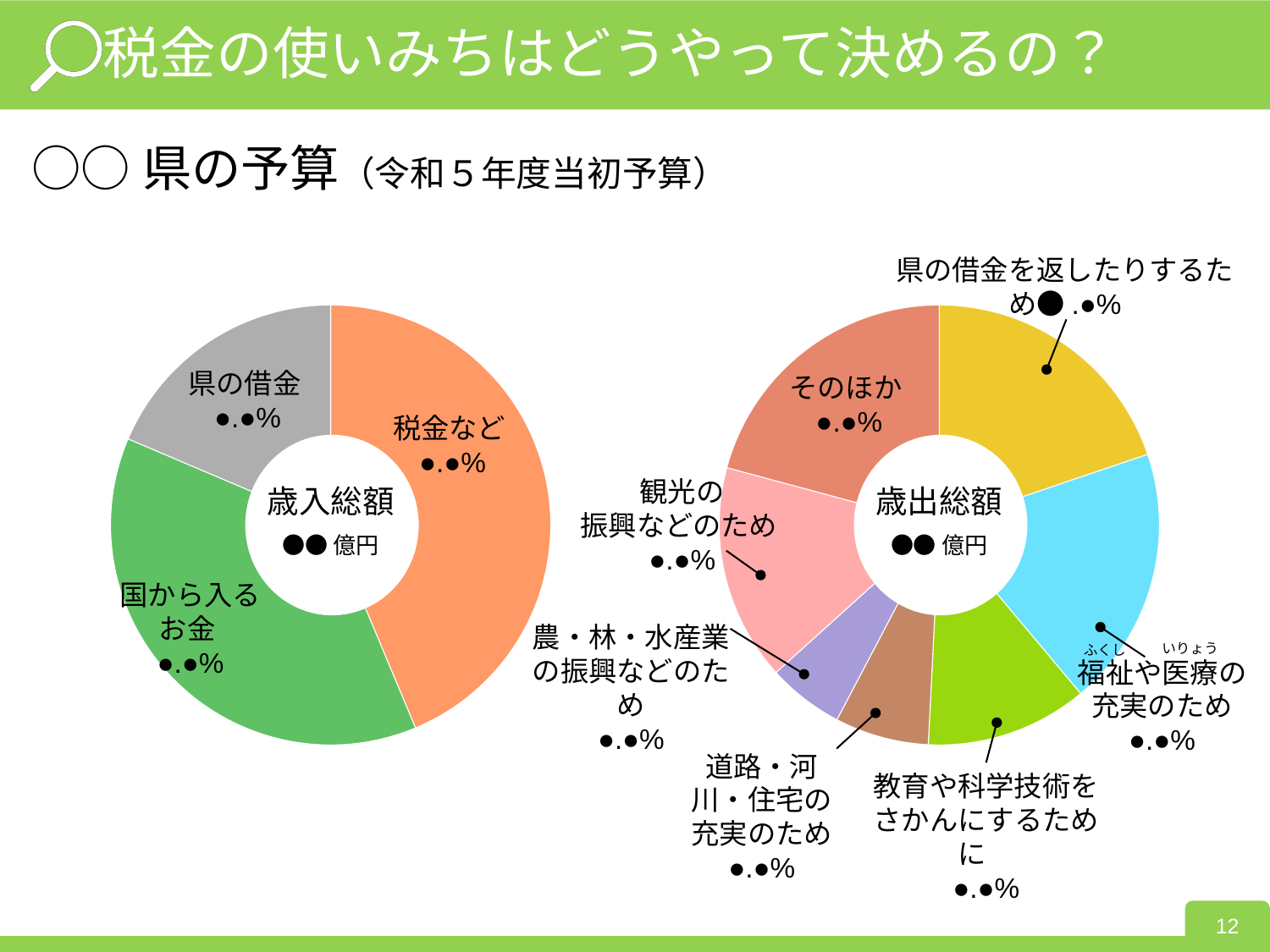

税金の使いみちはどうやって決めるの？
○○県の予算（令和５年度当初予算）
県の借金を返したりするため●.●%

### Chart

| Category |  |
|---|---|

### Chart

| Category |  |
|---|---|
県の借金
●.●%
税金など
●.●%

歳入総額
●●億円

歳出総額
●●億円
観光の
振興などのため
●.●%
国から入る
お金
●.●%
農・林・水産業の振興などのため
●.●%
いりょう
ふくし
福祉や医療の充実のため
●.●%
道路・河川・住宅の充実のため
●.●%
教育や科学技術を
さかんにするために
●.●%
そのほか
●.●%
12